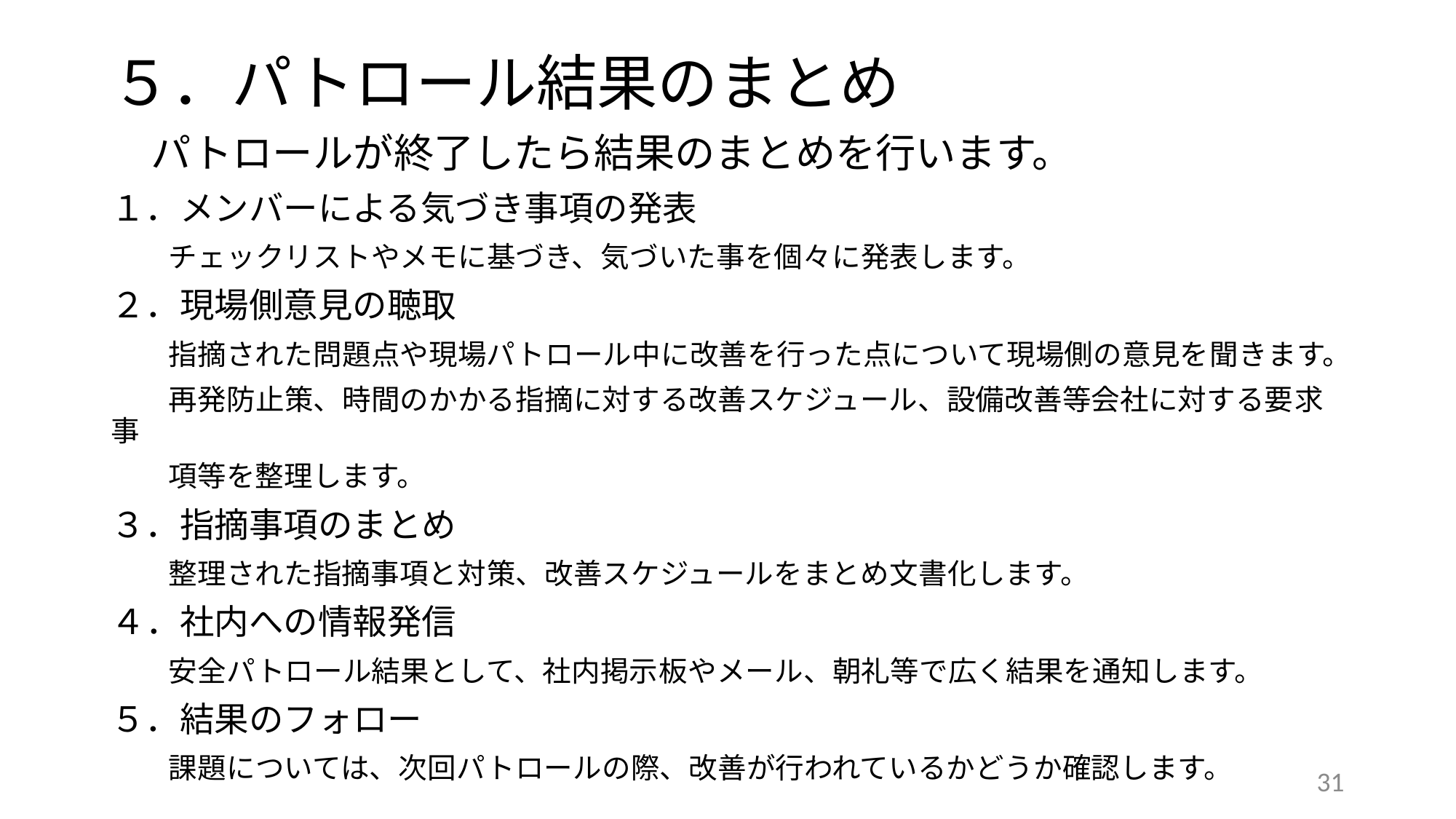

# ５．パトロール結果のまとめ
　パトロールが終了したら結果のまとめを行います。
１．メンバーによる気づき事項の発表
　　チェックリストやメモに基づき、気づいた事を個々に発表します。
２．現場側意見の聴取
　　指摘された問題点や現場パトロール中に改善を行った点について現場側の意見を聞きます。
　　再発防止策、時間のかかる指摘に対する改善スケジュール、設備改善等会社に対する要求事
　　項等を整理します。
３．指摘事項のまとめ
　　整理された指摘事項と対策、改善スケジュールをまとめ文書化します。
４．社内への情報発信
　　安全パトロール結果として、社内掲示板やメール、朝礼等で広く結果を通知します。
５．結果のフォロー
　　課題については、次回パトロールの際、改善が行われているかどうか確認します。
31